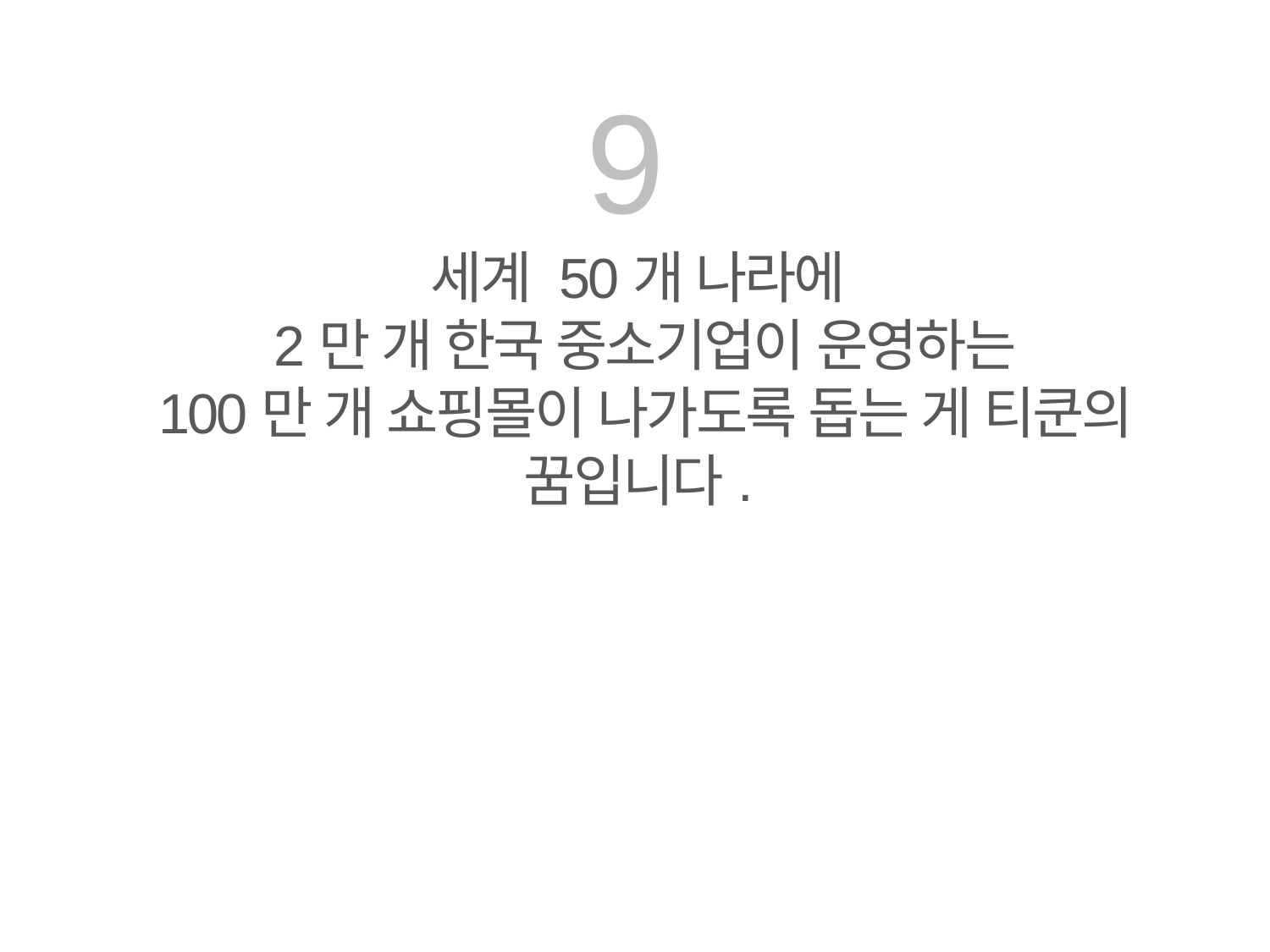

9
세계 50개 나라에
2만 개 한국 중소기업이 운영하는
100만 개 쇼핑몰이 나가도록 돕는 게 티쿤의 꿈입니다.